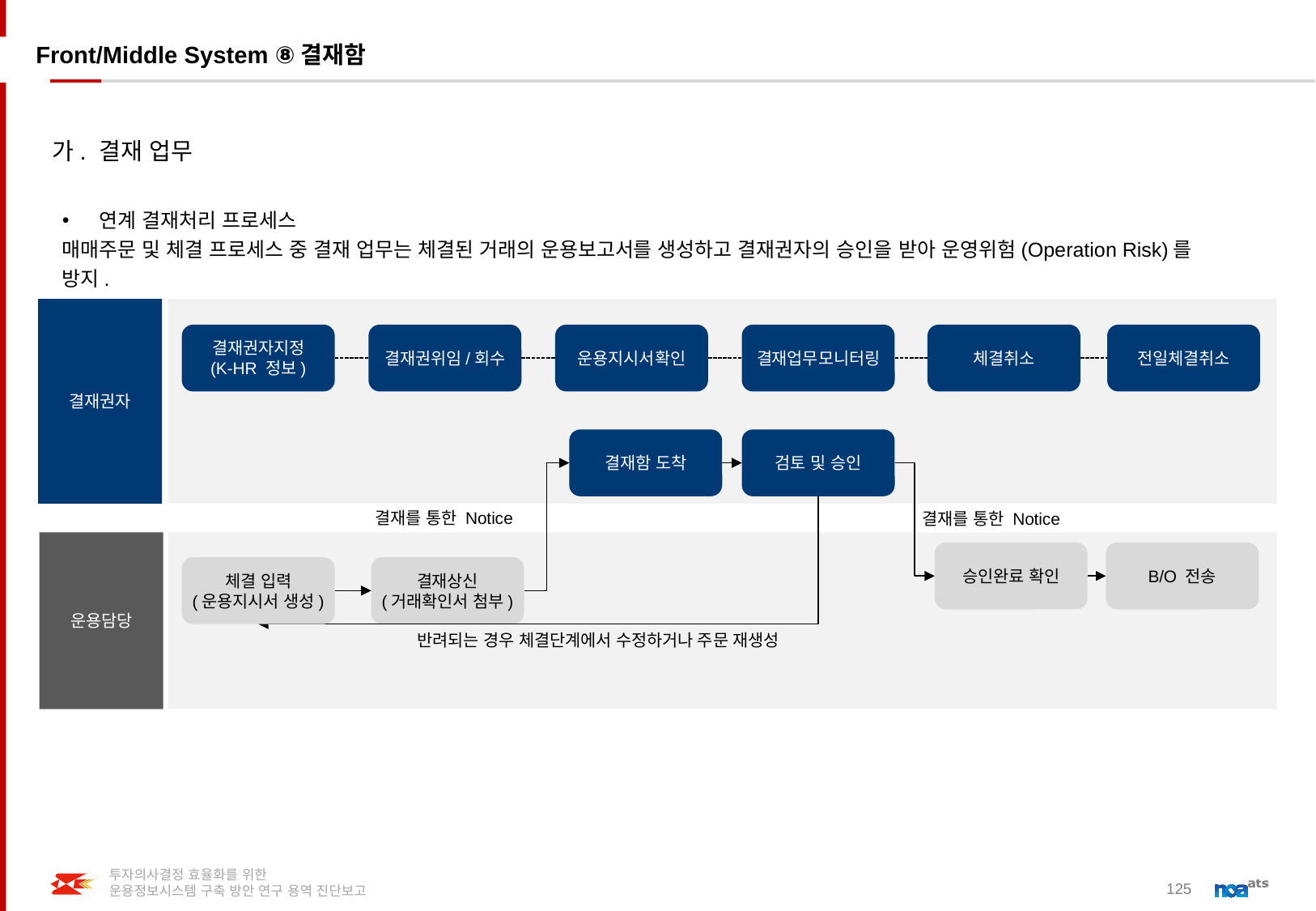

# Front/Middle System ⑧결재함
가. 결재 업무
연계 결재처리 프로세스
매매주문 및 체결 프로세스 중 결재 업무는 체결된 거래의 운용보고서를 생성하고 결재권자의 승인을 받아 운영위험(Operation Risk)를
방지.
결재권자

결재권자지정
(K-HR 정보)
결재권위임/회수
운용지시서확인
결재업무모니터링
체결취소
전일체결취소
결재함 도착
검토 및 승인
결재를 통한 Notice
결재를 통한 Notice
운용담당

B/O 전송
승인완료 확인
체결 입력
(운용지시서 생성)
결재상신
(거래확인서 첨부)
반려되는 경우 체결단계에서 수정하거나 주문 재생성